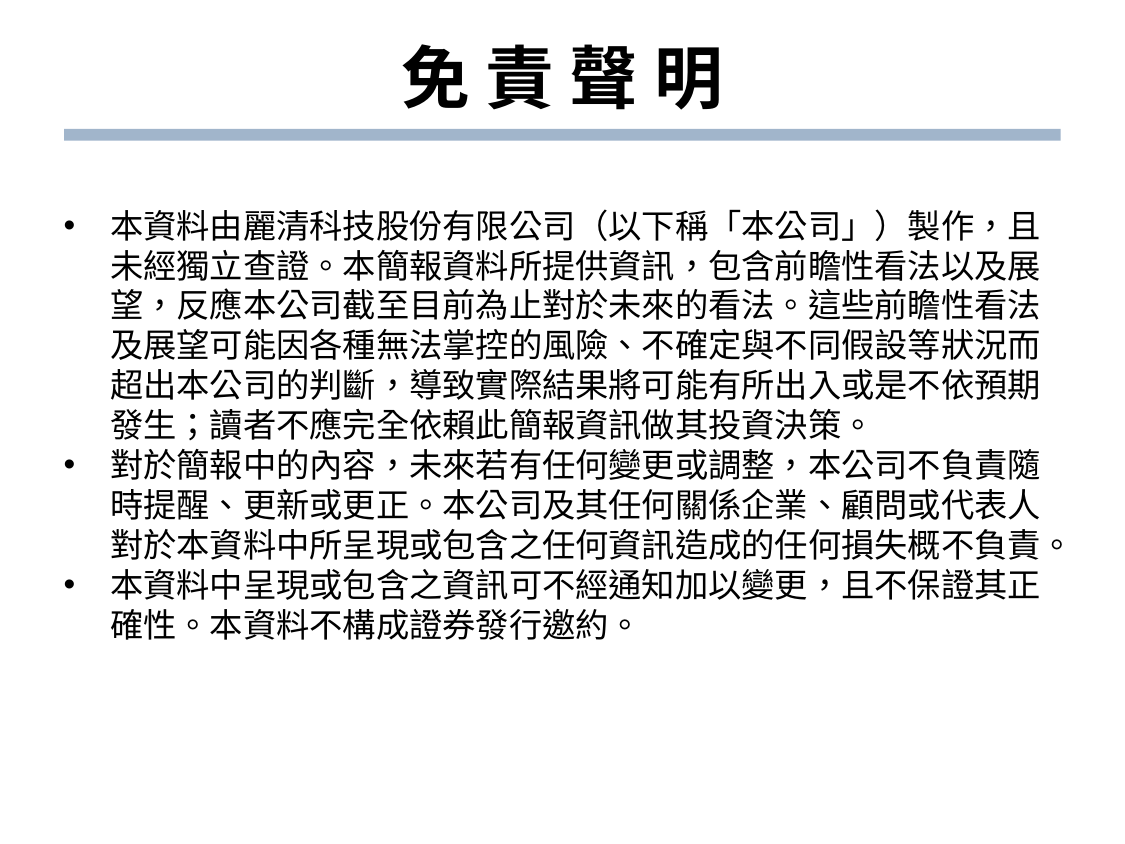

# 免 責 聲 明
本資料由麗清科技股份有限公司（以下稱「本公司」）製作，且未經獨立查證。本簡報資料所提供資訊，包含前瞻性看法以及展望，反應本公司截至目前為止對於未來的看法。這些前瞻性看法及展望可能因各種無法掌控的風險、不確定與不同假設等狀況而超出本公司的判斷，導致實際結果將可能有所出入或是不依預期發生；讀者不應完全依賴此簡報資訊做其投資決策。
對於簡報中的內容，未來若有任何變更或調整，本公司不負責隨時提醒、更新或更正。本公司及其任何關係企業、顧問或代表人對於本資料中所呈現或包含之任何資訊造成的任何損失概不負責。
本資料中呈現或包含之資訊可不經通知加以變更，且不保證其正確性。本資料不構成證券發行邀約。